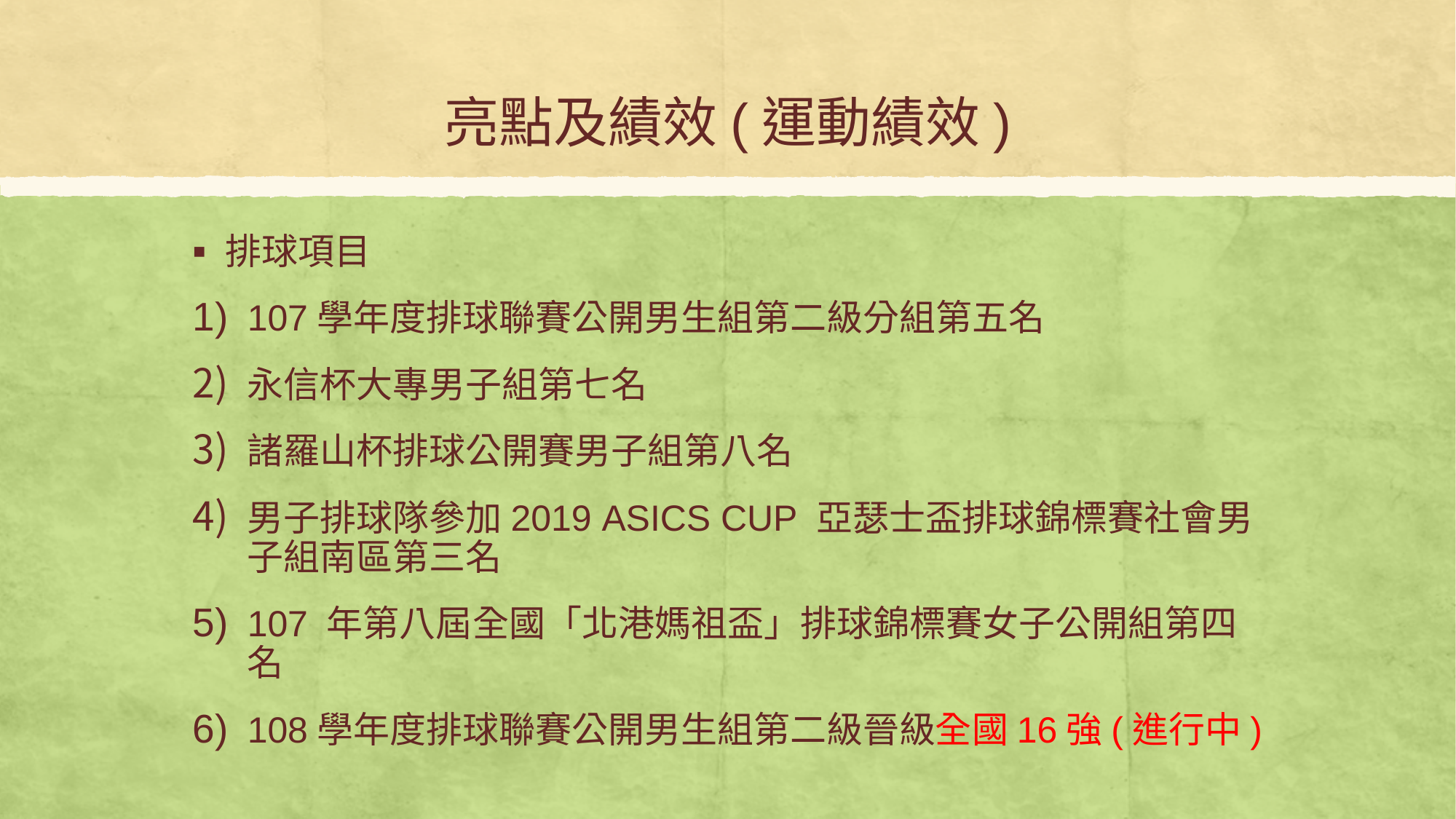

# 亮點及績效(運動績效)
排球項目
107學年度排球聯賽公開男生組第二級分組第五名
永信杯大專男子組第七名
諸羅山杯排球公開賽男子組第八名
男子排球隊參加2019 ASICS CUP 亞瑟士盃排球錦標賽社會男子組南區第三名
107 年第八屆全國「北港媽祖盃」排球錦標賽女子公開組第四名
108學年度排球聯賽公開男生組第二級晉級全國16強(進行中)